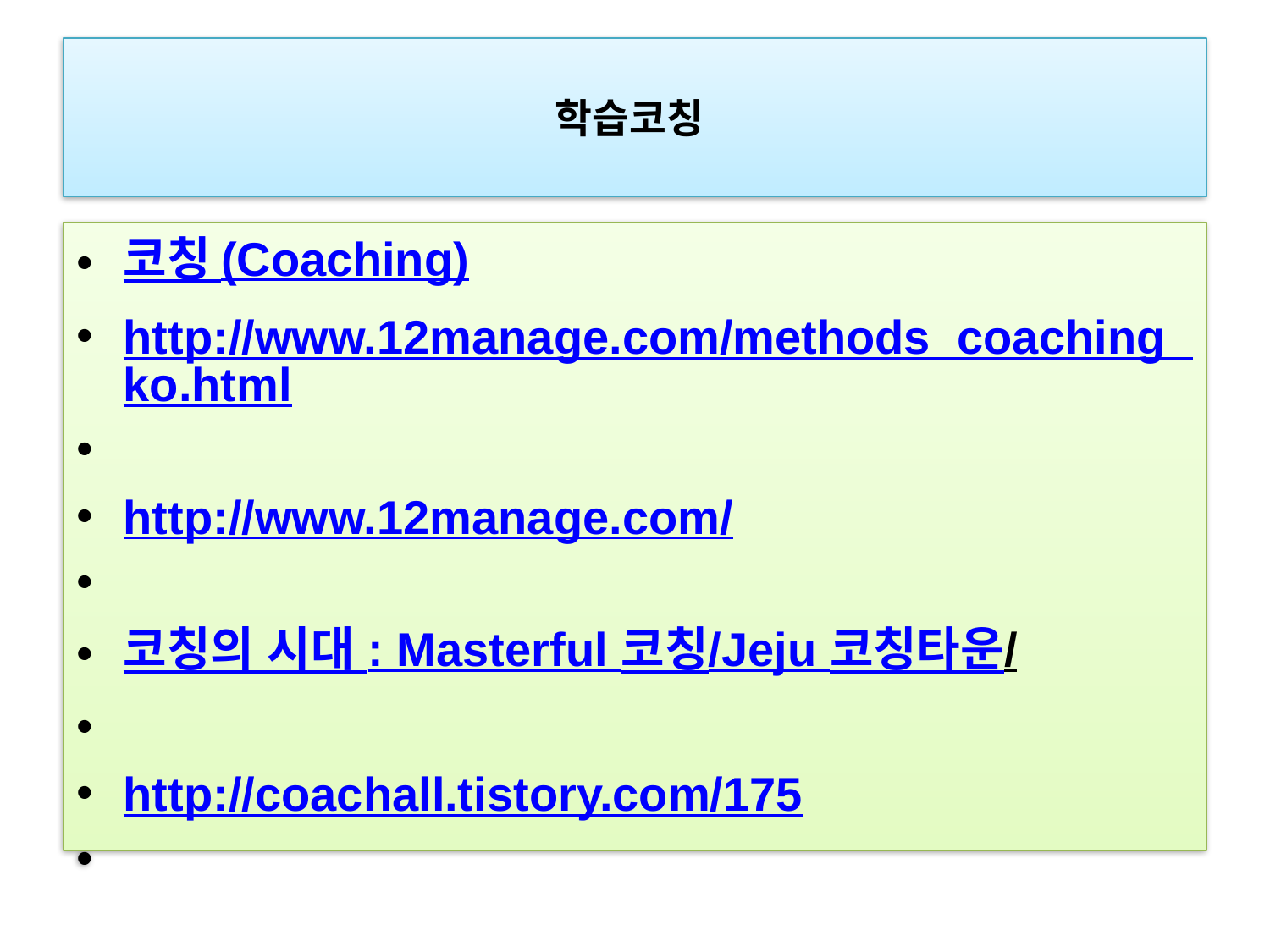

# 학습코칭
코칭 (Coaching)
http://www.12manage.com/methods_coaching_ko.html

http://www.12manage.com/

코칭의 시대 : Masterful 코칭/Jeju 코칭타운/

http://coachall.tistory.com/175